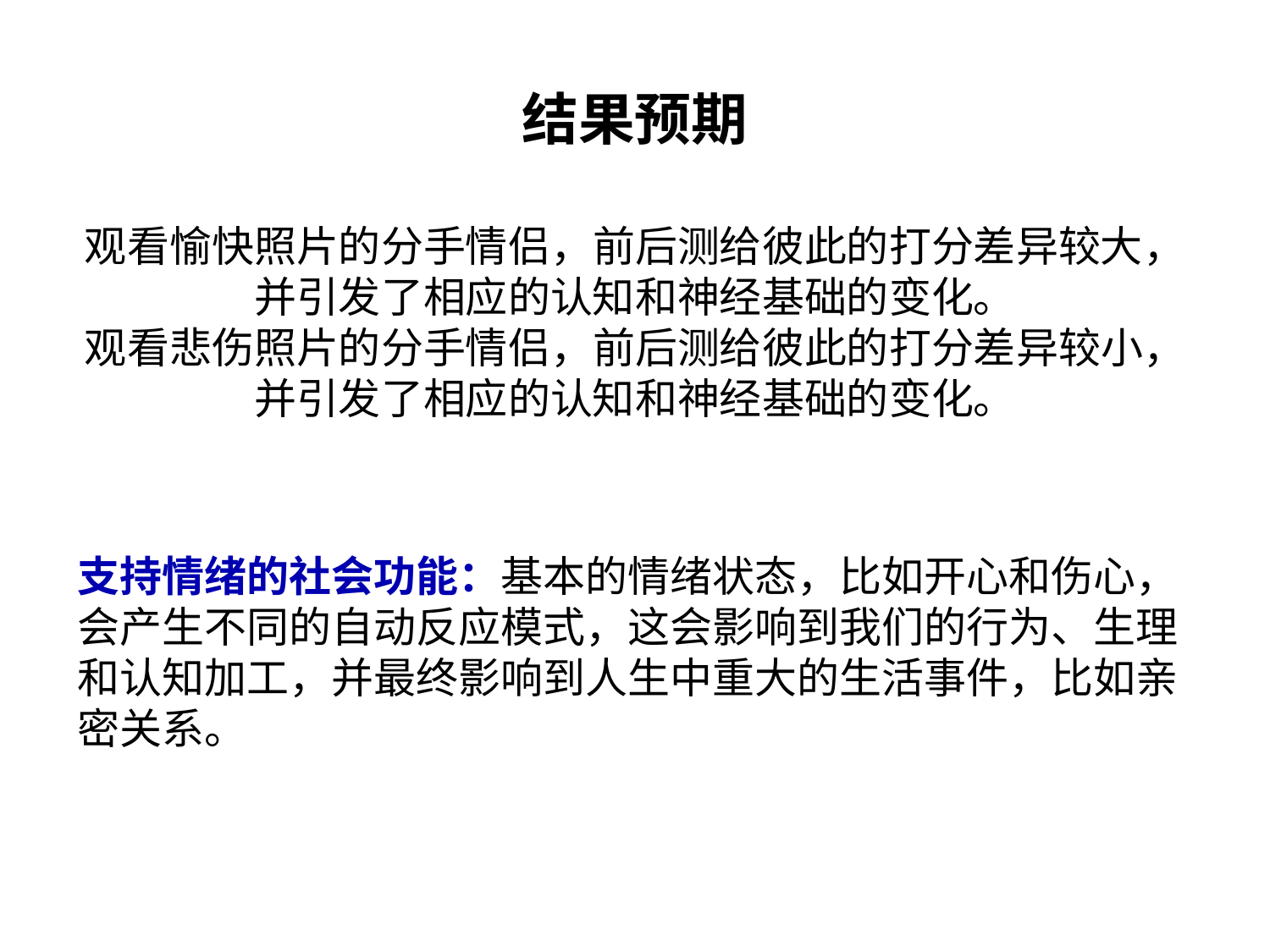

# 结果预期

观看愉快照片的分手情侣，前后测给彼此的打分差异较大，并引发了相应的认知和神经基础的变化。
观看悲伤照片的分手情侣，前后测给彼此的打分差异较小，
并引发了相应的认知和神经基础的变化。
支持情绪的社会功能：基本的情绪状态，比如开心和伤心，会产生不同的自动反应模式，这会影响到我们的行为、生理和认知加工，并最终影响到人生中重大的生活事件，比如亲密关系。